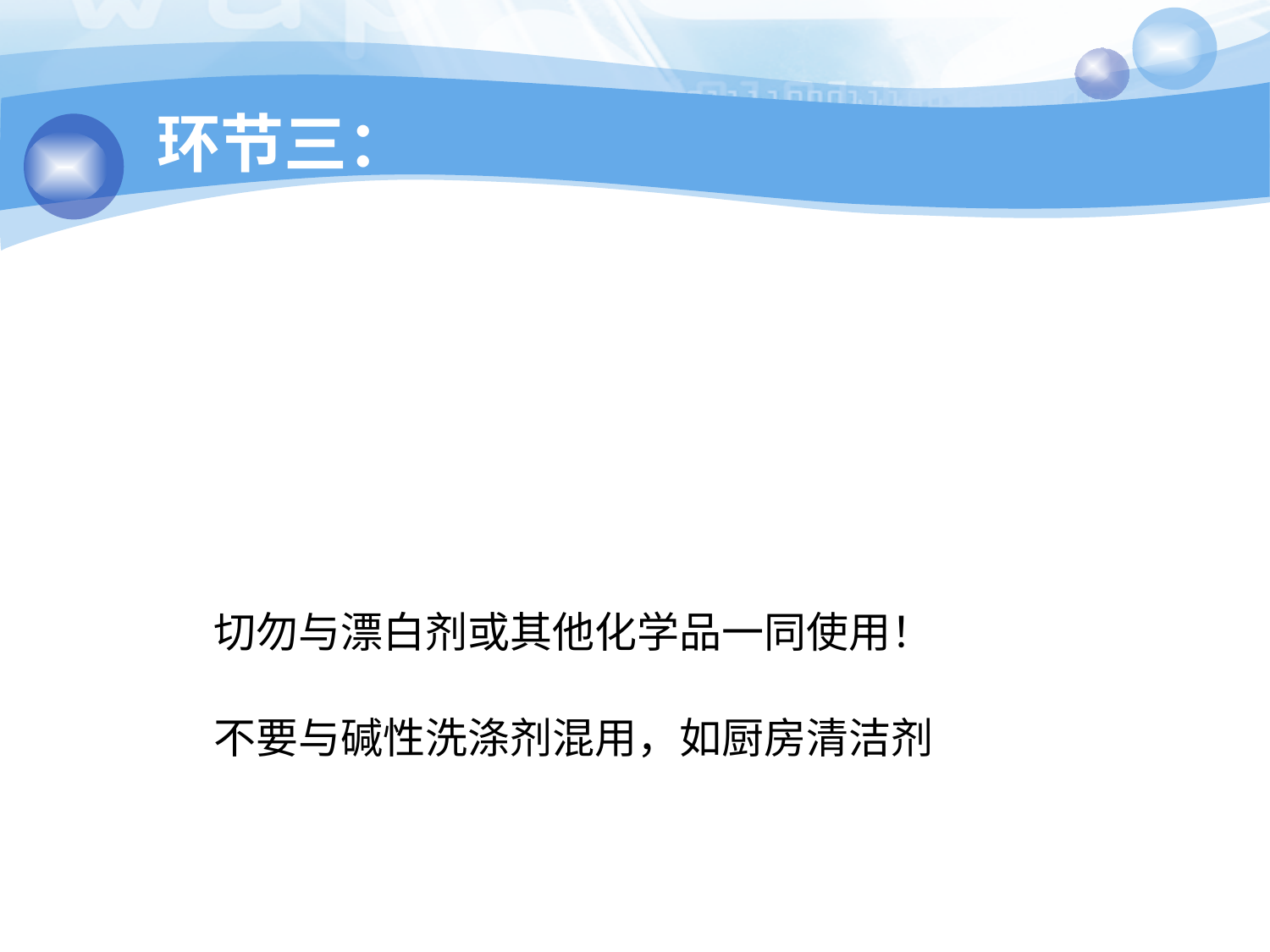

环节三：
切勿与漂白剂或其他化学品一同使用！
不要与碱性洗涤剂混用，如厨房清洁剂